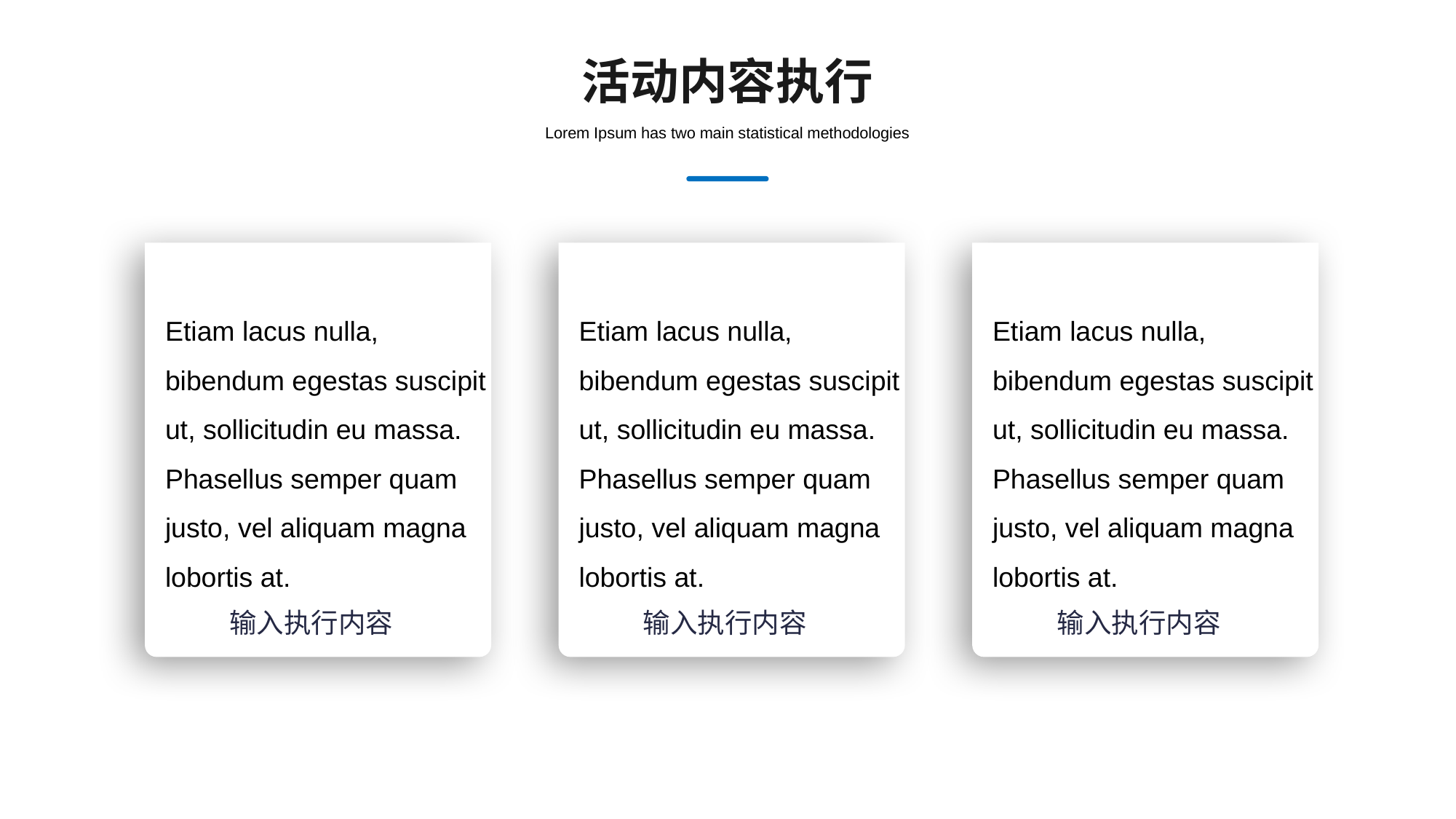

活动内容执行
Lorem Ipsum has two main statistical methodologies

Etiam lacus nulla, bibendum egestas suscipit ut, sollicitudin eu massa. Phasellus semper quam justo, vel aliquam magna lobortis at.
Etiam lacus nulla, bibendum egestas suscipit ut, sollicitudin eu massa. Phasellus semper quam justo, vel aliquam magna lobortis at.
Etiam lacus nulla, bibendum egestas suscipit ut, sollicitudin eu massa. Phasellus semper quam justo, vel aliquam magna lobortis at.
输入执行内容
输入执行内容
输入执行内容